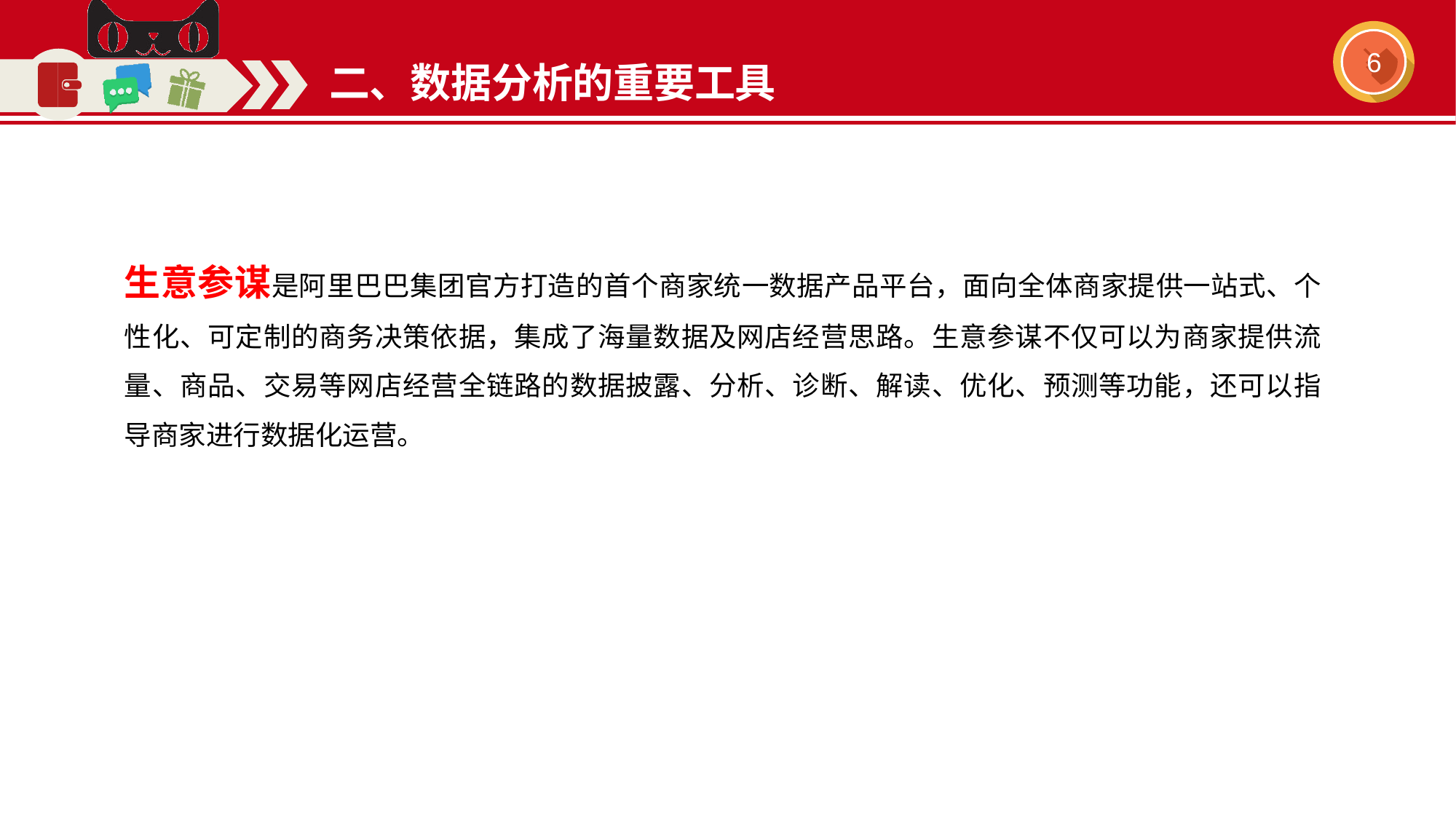

二、数据分析的重要工具
生意参谋是阿里巴巴集团官方打造的首个商家统一数据产品平台，面向全体商家提供一站式、个性化、可定制的商务决策依据，集成了海量数据及网店经营思路。生意参谋不仅可以为商家提供流量、商品、交易等网店经营全链路的数据披露、分析、诊断、解读、优化、预测等功能，还可以指导商家进行数据化运营。